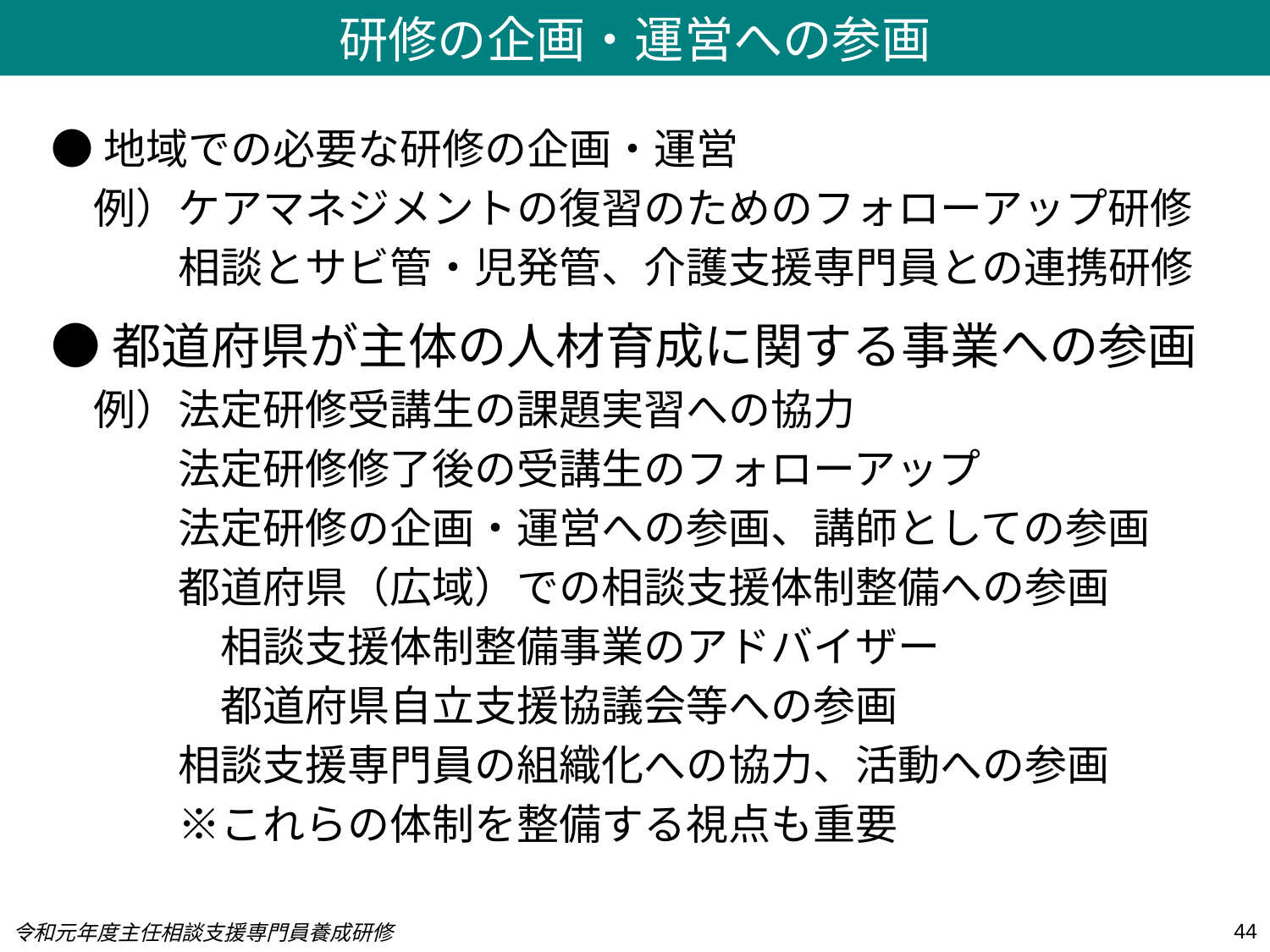

研修の企画・運営への参画
●地域での必要な研修の企画・運営
　例）ケアマネジメントの復習のためのフォローアップ研修
　　　相談とサビ管・児発管、介護支援専門員との連携研修

●都道府県が主体の人材育成に関する事業への参画
　例）法定研修受講生の課題実習への協力
　　　法定研修修了後の受講生のフォローアップ
　　　法定研修の企画・運営への参画、講師としての参画
　　　都道府県（広域）での相談支援体制整備への参画
　　　　相談支援体制整備事業のアドバイザー
　　　　都道府県自立支援協議会等への参画
　　　相談支援専門員の組織化への協力、活動への参画
　　　※これらの体制を整備する視点も重要
44
令和元年度主任相談支援専門員養成研修